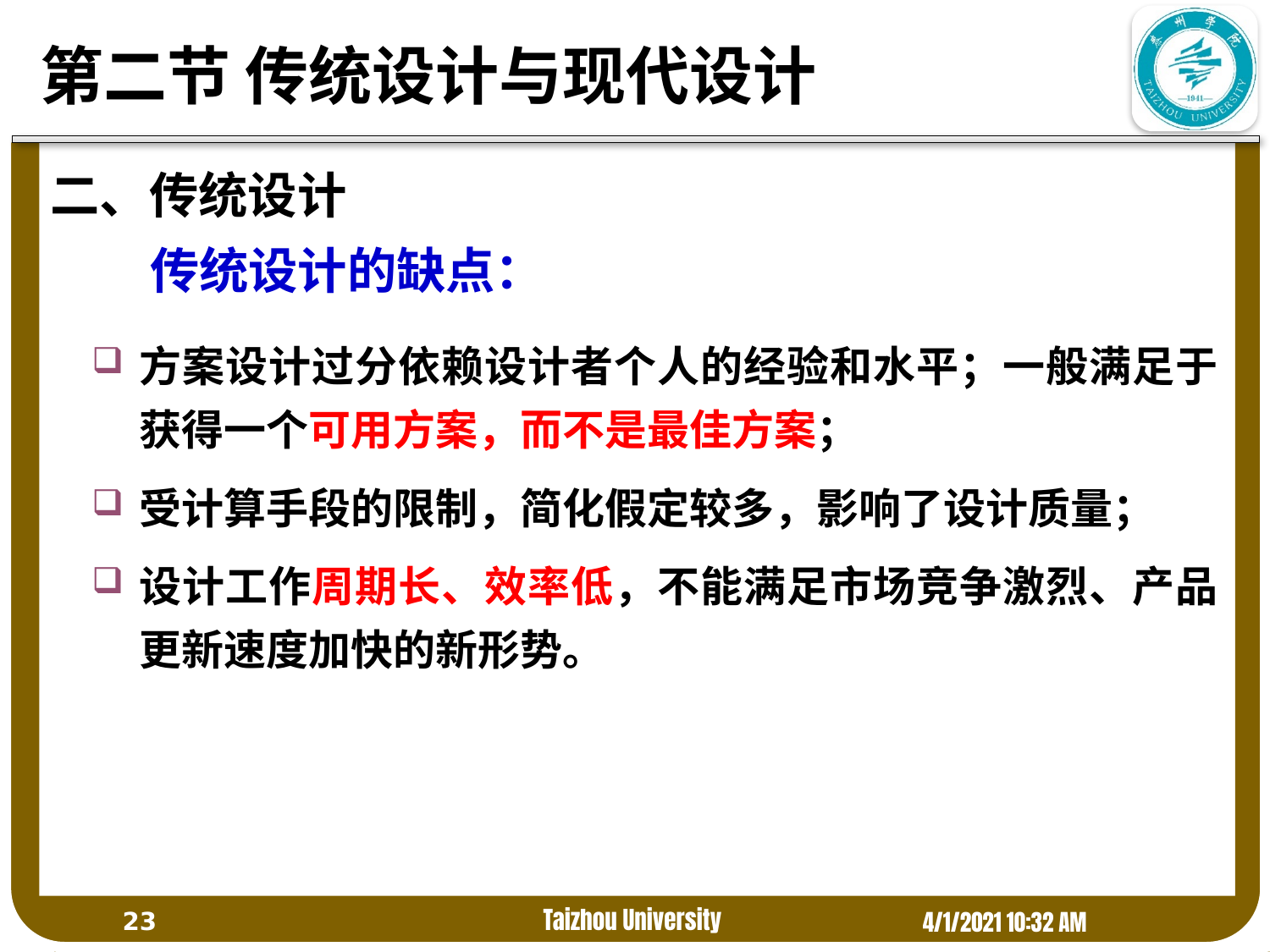

二、传统设计
传统设计的缺点：
方案设计过分依赖设计者个人的经验和水平；一般满足于获得一个可用方案，而不是最佳方案；
受计算手段的限制，简化假定较多，影响了设计质量；
设计工作周期长、效率低，不能满足市场竞争激烈、产品更新速度加快的新形势。
23